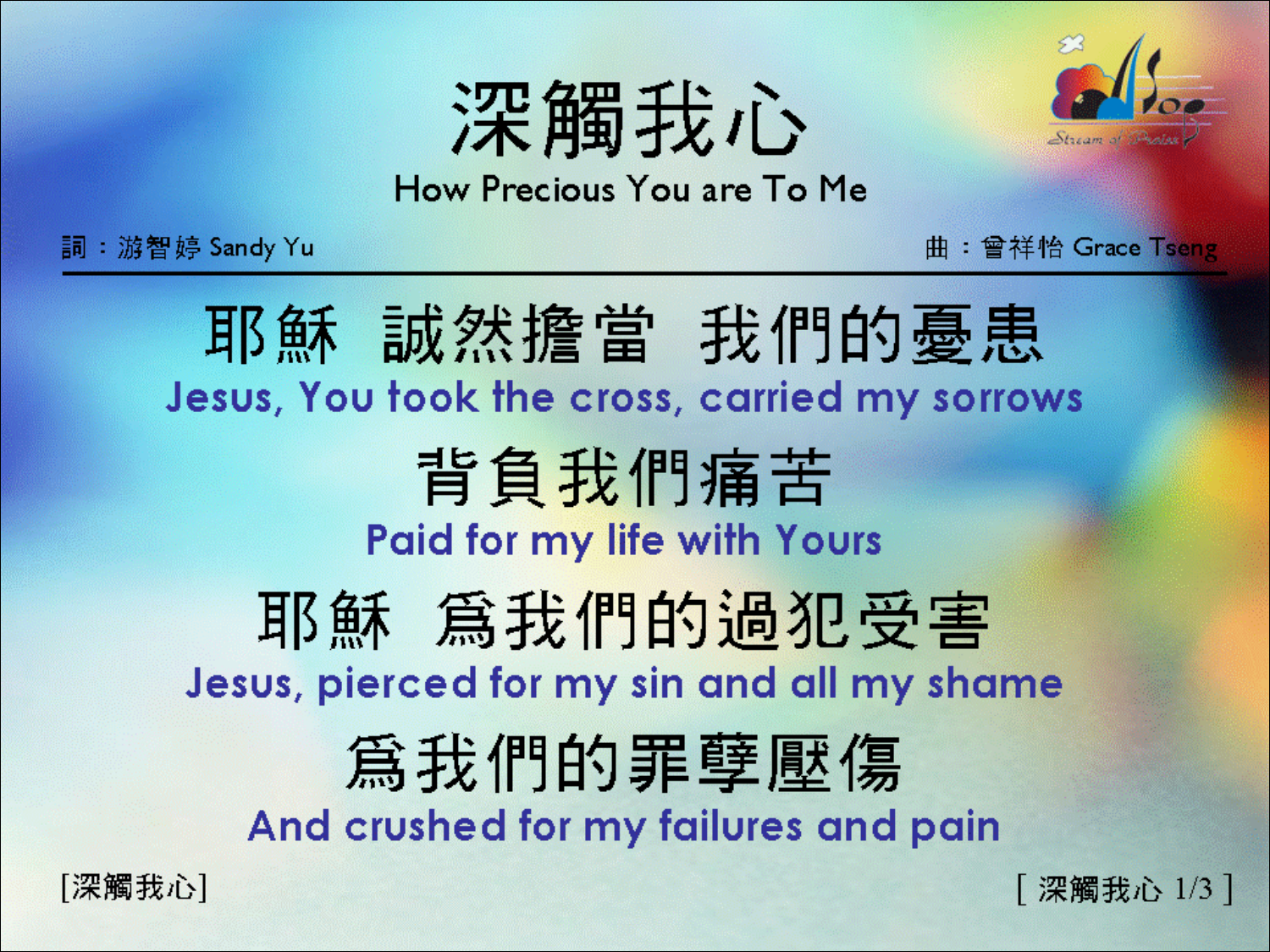

# 深觸我心 <1/3>                            How Precious You are To Me